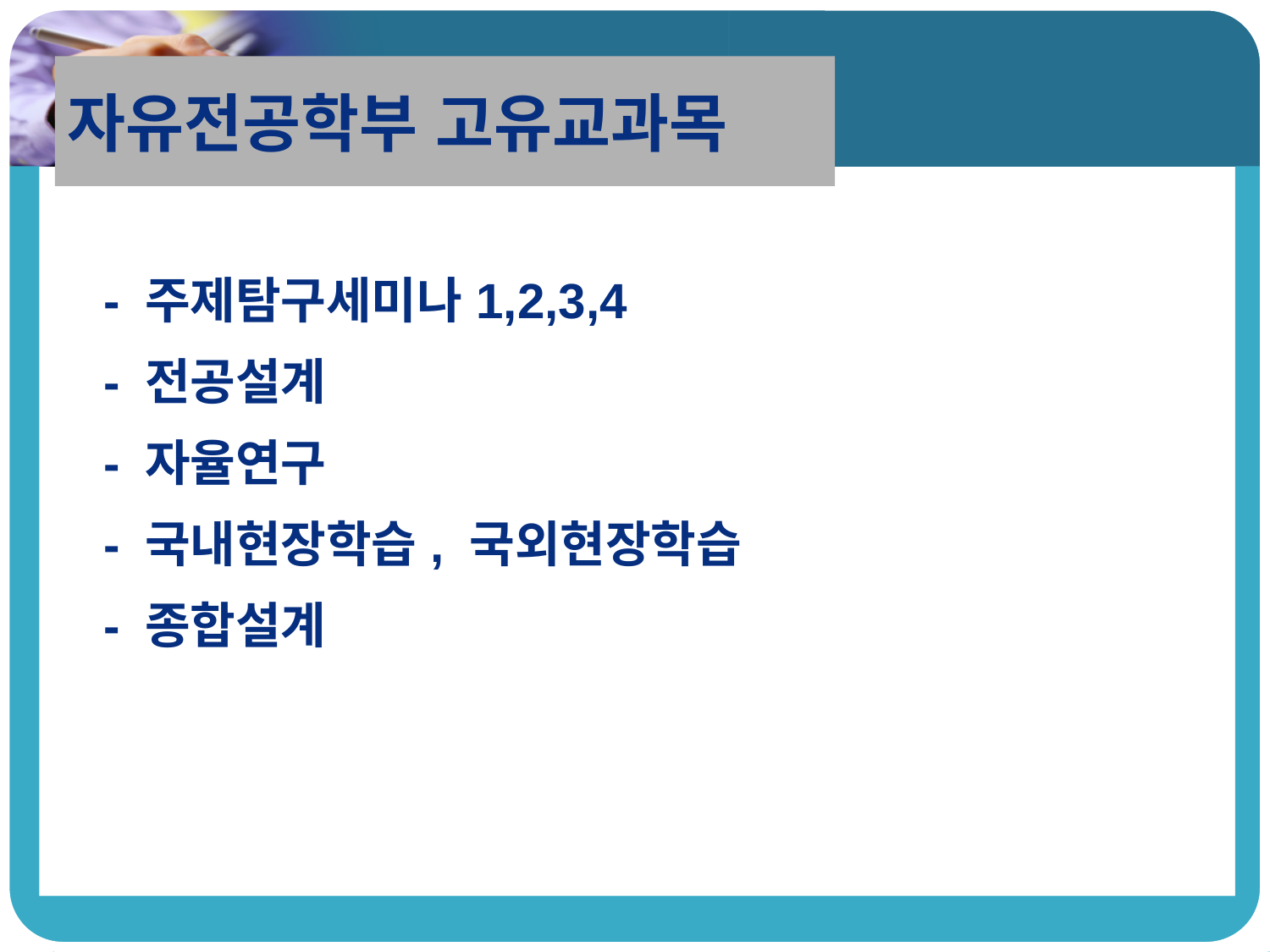

- 주제탐구세미나1,2,3,4
  - 전공설계
  - 자율연구
  - 국내현장학습, 국외현장학습
  - 종합설계
자유전공학부 고유교과목